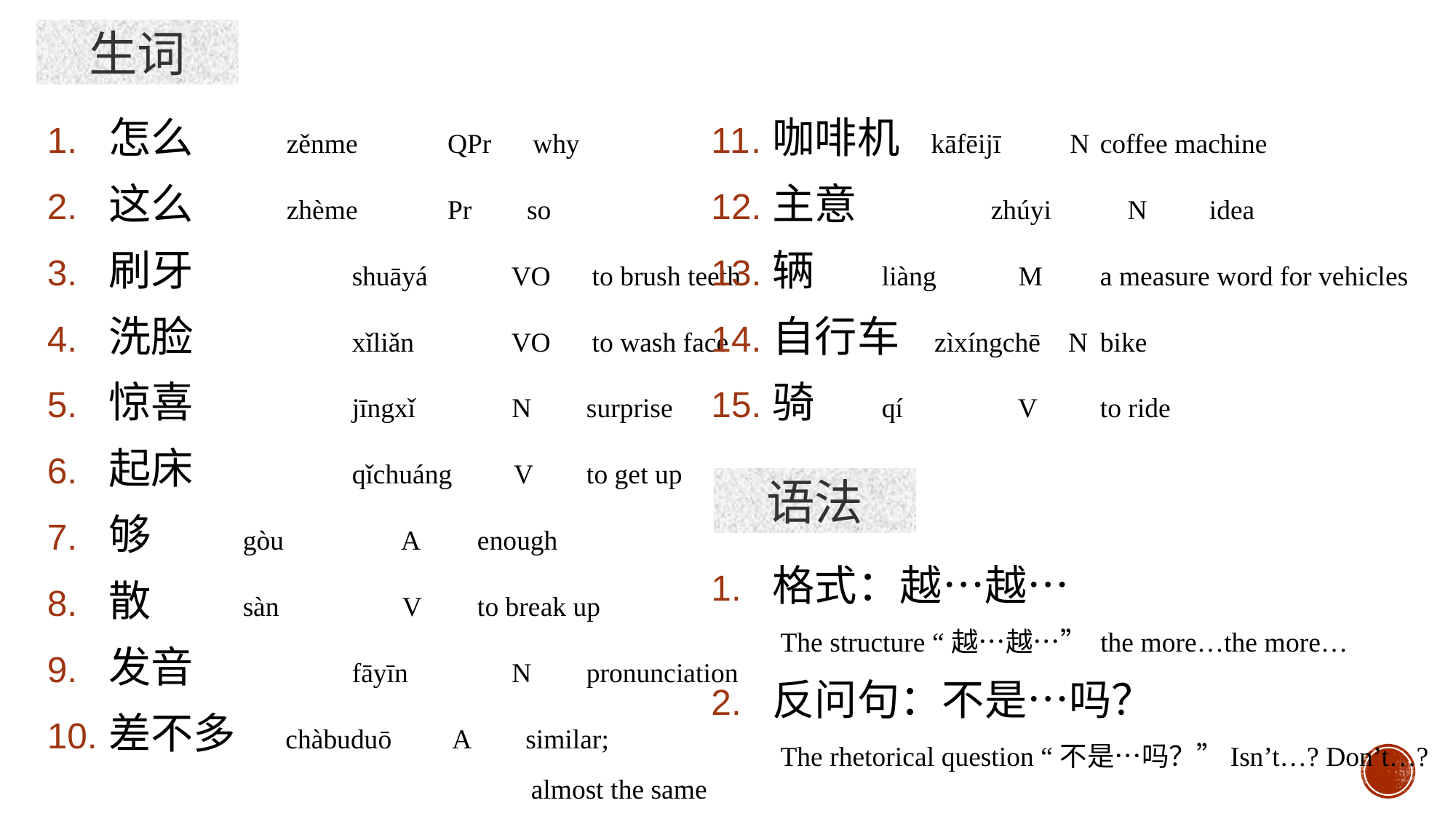

生词
怎么              zěnme             QPr      why
这么              zhème             Pr        so
刷牙       	   shuāyá	           VO      to brush teeth
洗脸       	   xǐliǎn	           VO      to wash face
惊喜      	   jīngxǐ	           N 	      surprise
起床       	   qǐchuáng         V 	      to get up
够         	   gòu	           A 	      enough
散       	   sàn	           V 	      to break up
发音      	   fāyīn	           N 	      pronunciation
差不多       chàbuduō         A        similar;
                                                                      almost the same

咖啡机    kāfēijī          N 	coffee machine
主意       	zhúyi	    N 	idea
辆         	liàng	    M 	a measure word for vehicles
自行车    zìxíngchē    N 	bike
骑         	qí	    V  	to ride

语法
格式：越…越…
          The structure “越…越…” the more…the more…
反问句：不是…吗？
          The rhetorical question “不是…吗？”Isn’t…? Don’t…?